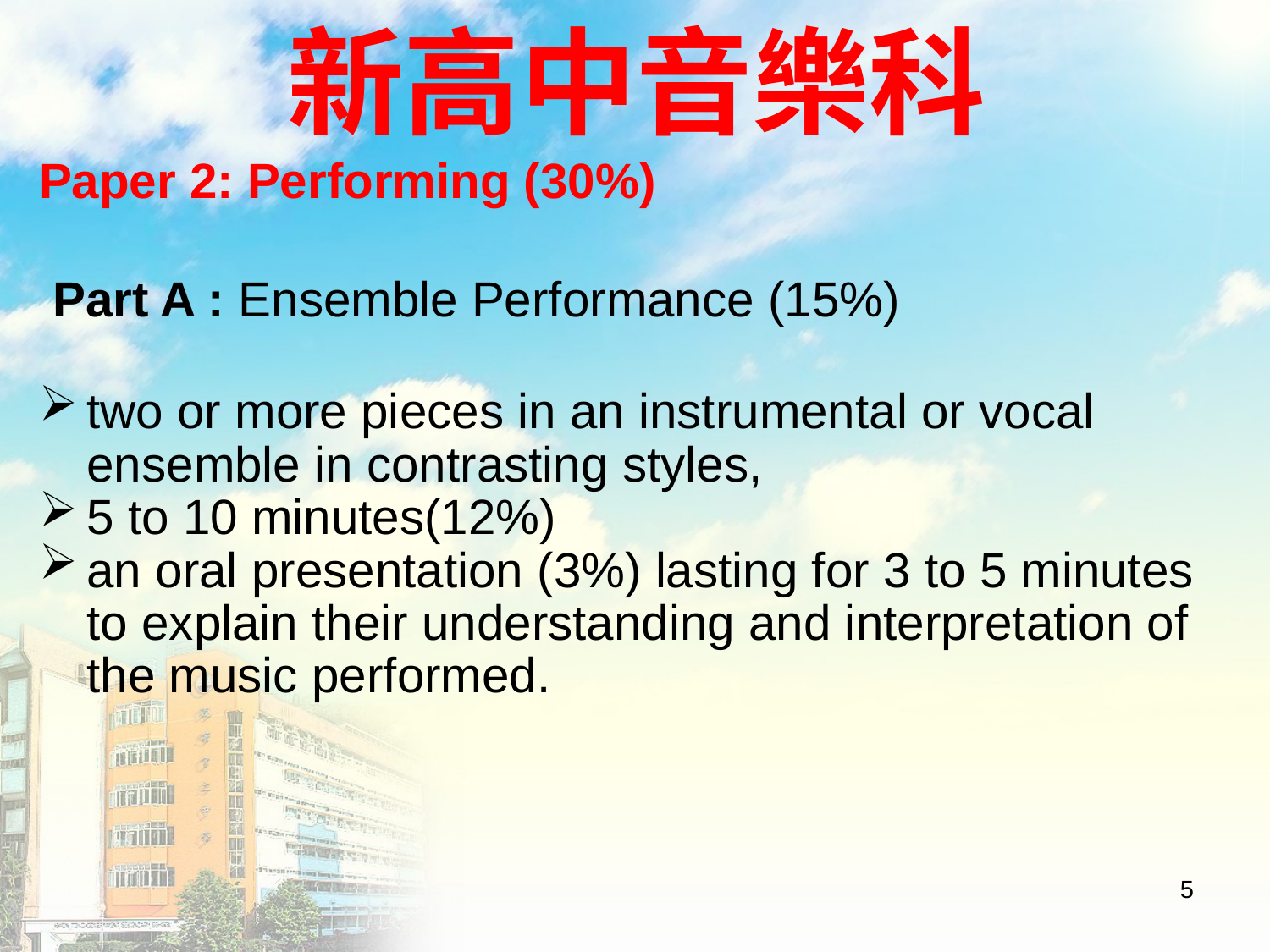

# 新高中音樂科
Paper 2: Performing (30%)

 Part A : Ensemble Performance (15%)

two or more pieces in an instrumental or vocal ensemble in contrasting styles,
5 to 10 minutes(12%)
an oral presentation (3%) lasting for 3 to 5 minutes to explain their understanding and interpretation of the music performed.

5